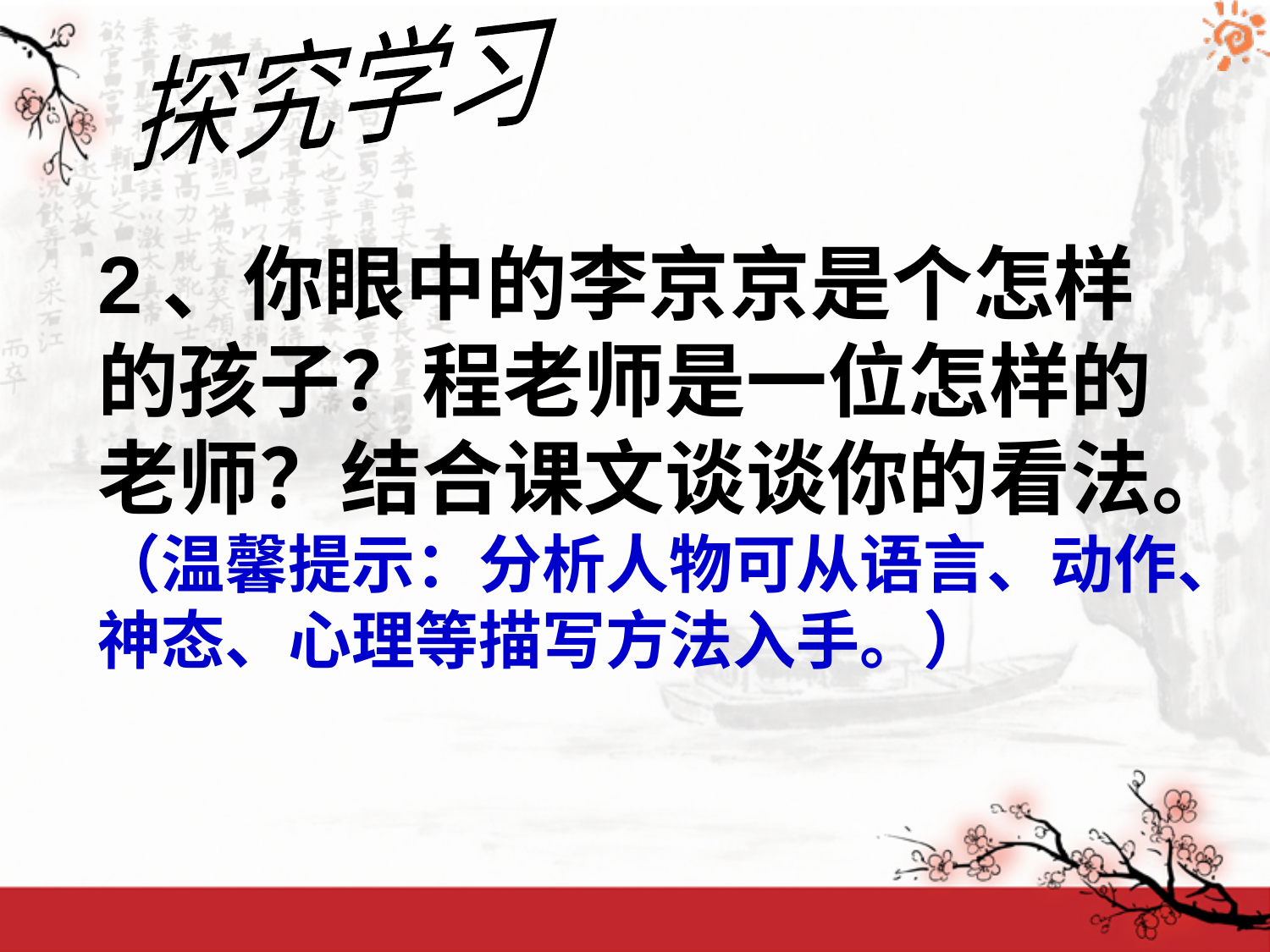

探究学习
2、你眼中的李京京是个怎样的孩子？程老师是一位怎样的老师？结合课文谈谈你的看法。（温馨提示：分析人物可从语言、动作、神态、心理等描写方法入手。）